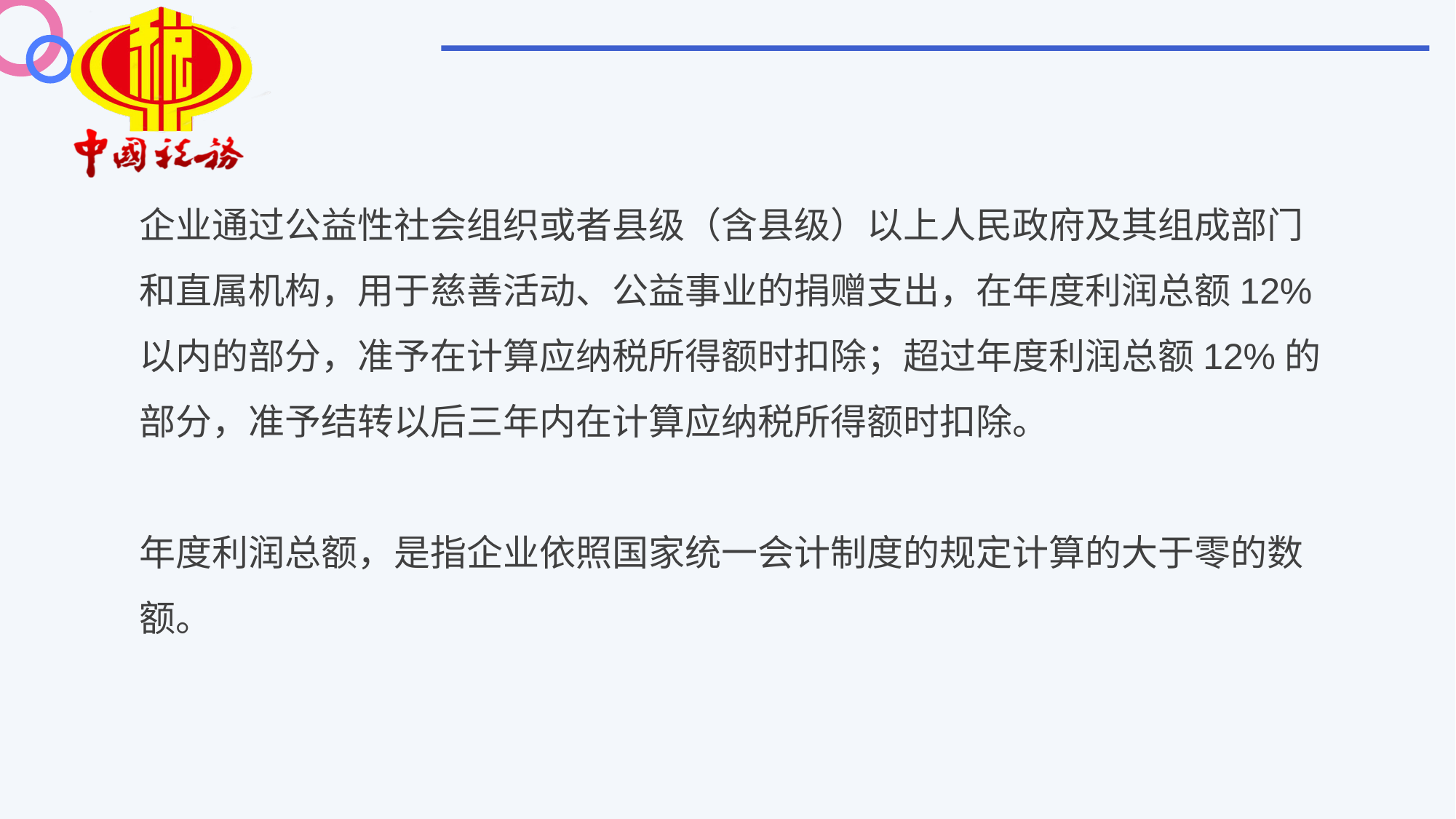

企业通过公益性社会组织或者县级（含县级）以上人民政府及其组成部门和直属机构，用于慈善活动、公益事业的捐赠支出，在年度利润总额12%以内的部分，准予在计算应纳税所得额时扣除；超过年度利润总额12%的部分，准予结转以后三年内在计算应纳税所得额时扣除。

年度利润总额，是指企业依照国家统一会计制度的规定计算的大于零的数额。